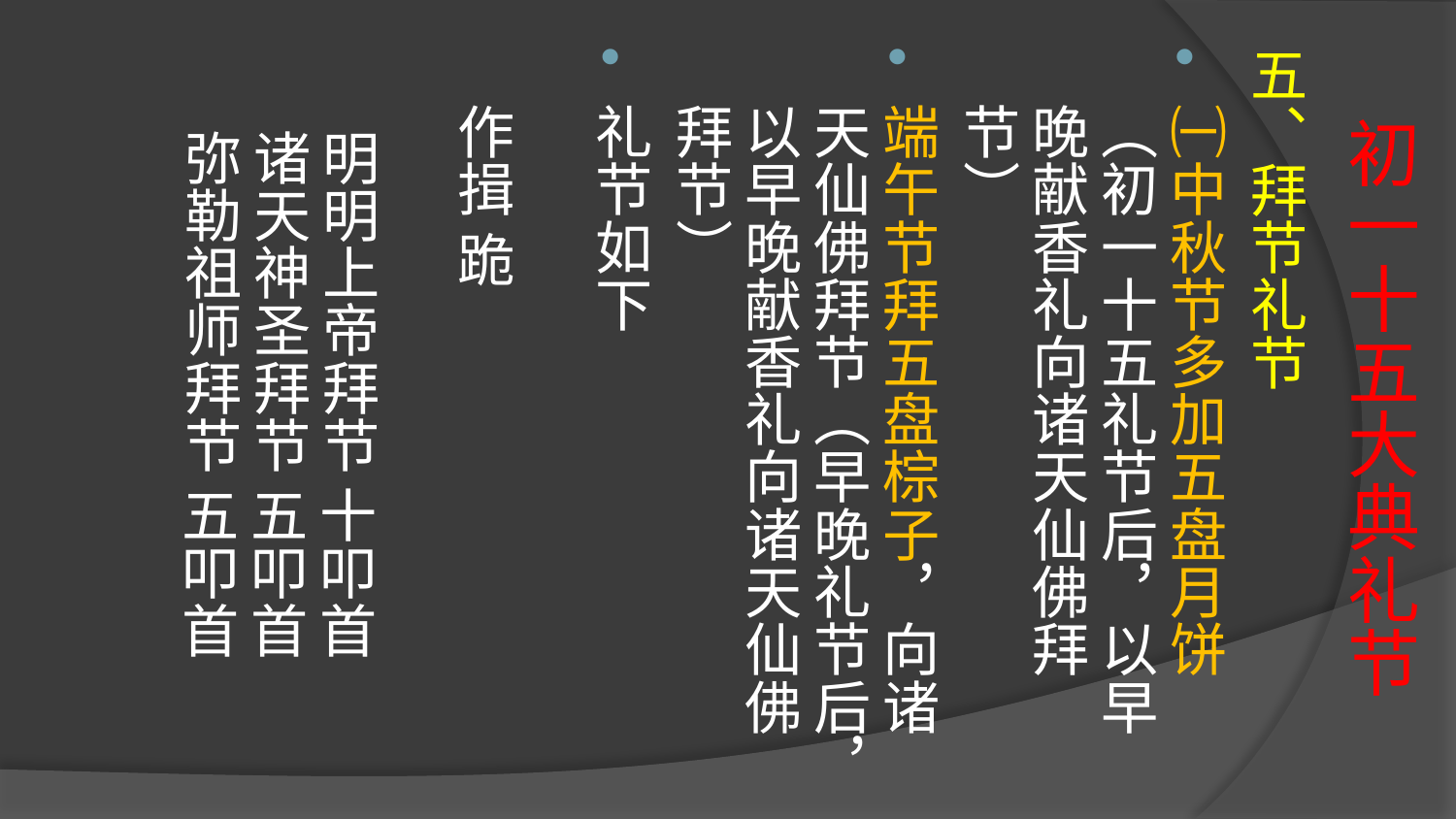

# 初一十五大典礼节
五、拜节礼节
㈠中秋节多加五盘月饼（初一十五礼节后，以早晚献香礼向诸天仙佛拜节）
端午节拜五盘棕子，向诸天仙佛拜节（早晚礼节后，以早晚献香礼向诸天仙佛拜节）
礼节如下
作揖 跪
  明明上帝拜节 十叩首
  诸天神圣拜节 五叩首
  弥勒祖师拜节 五叩首